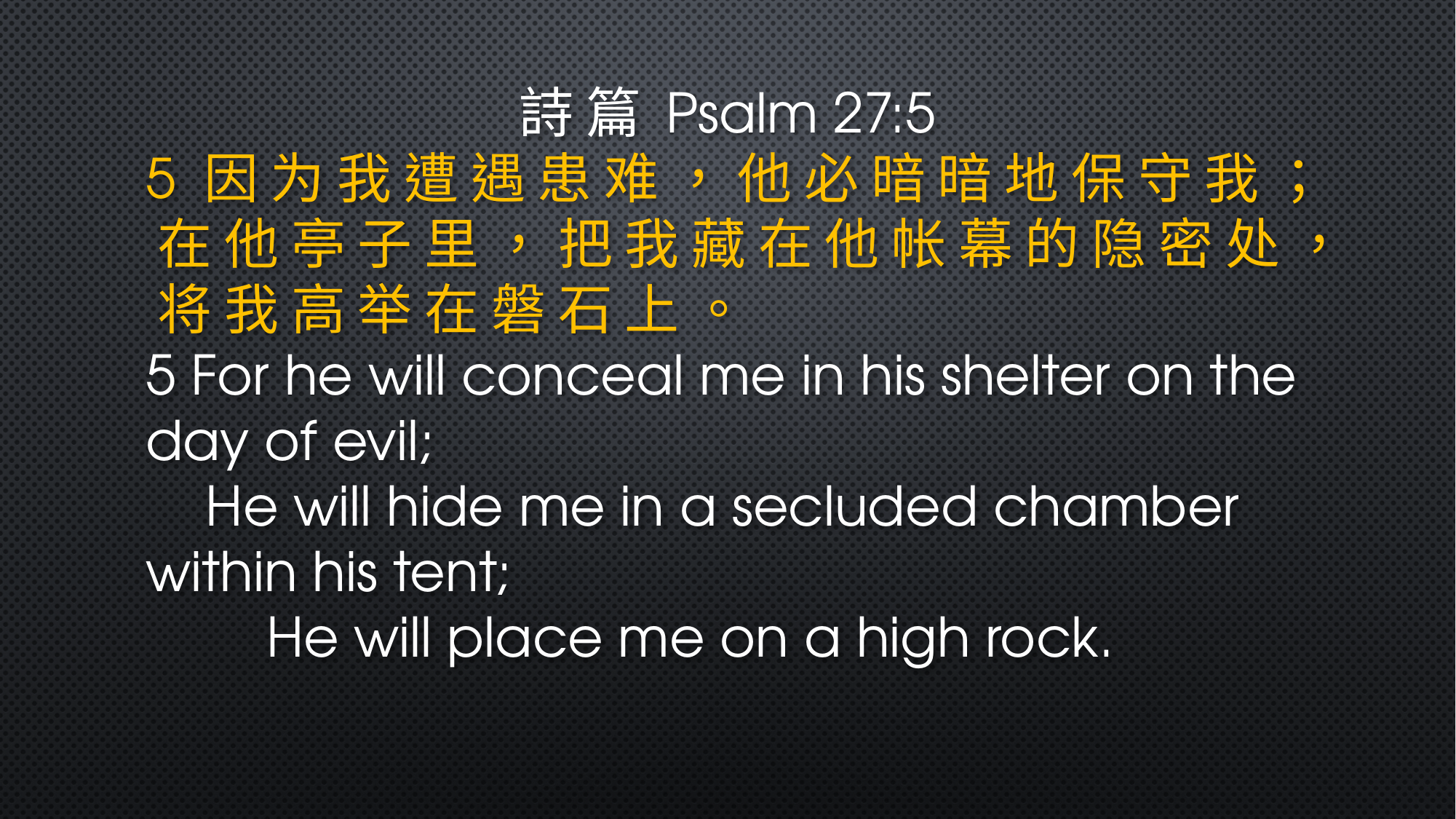

詩 篇 Psalm 27:5
5 因 为 我 遭 遇 患 难 ， 他 必 暗 暗 地 保 守 我 ； 在 他 亭 子 里 ， 把 我 藏 在 他 帐 幕 的 隐 密 处 ， 将 我 高 举 在 磐 石 上 。
5 For he will conceal me in his shelter on the day of evil;
    He will hide me in a secluded chamber within his tent;
        He will place me on a high rock.